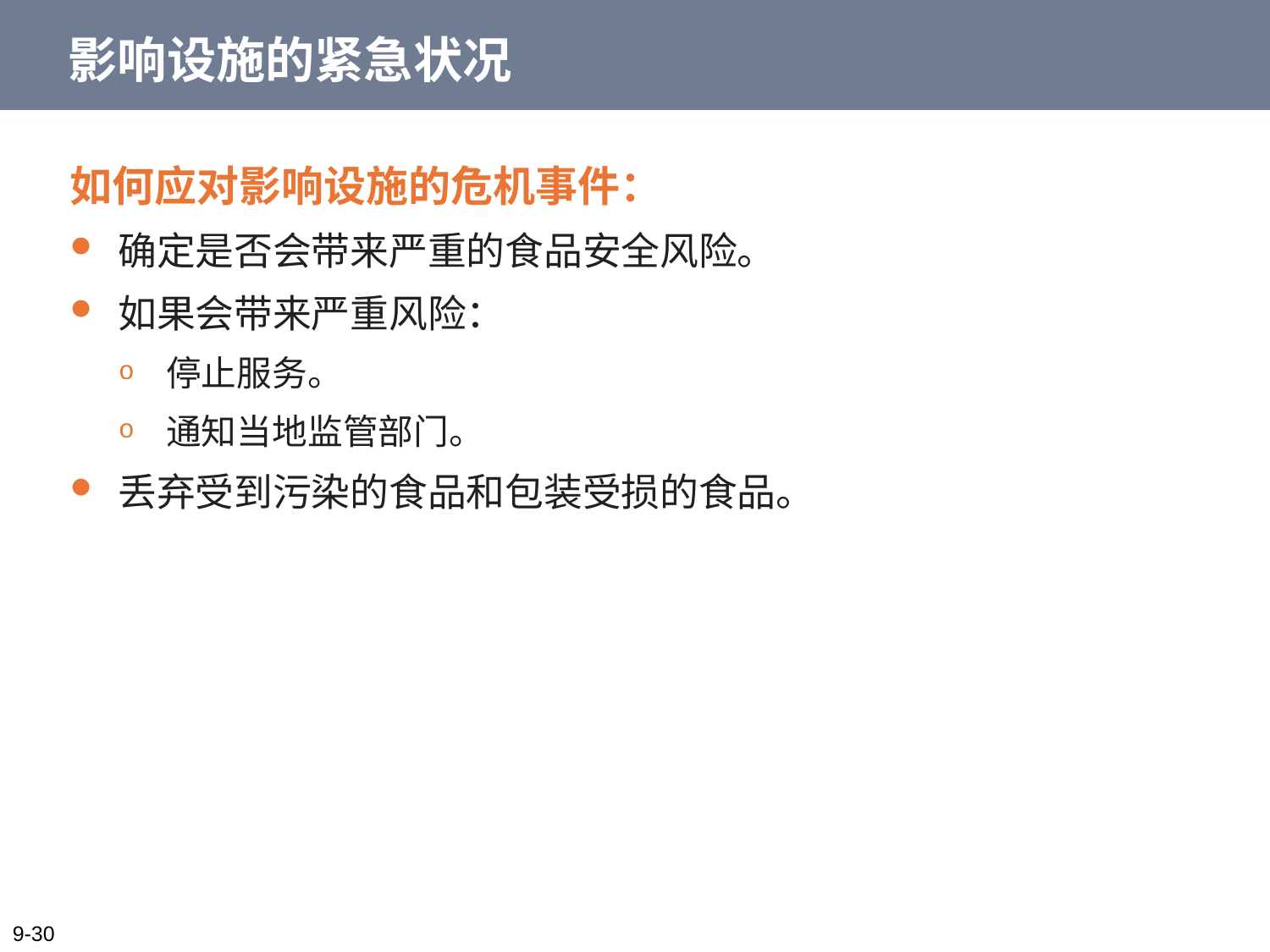

# 影响设施的紧急状况
如何应对影响设施的危机事件：
确定是否会带来严重的食品安全风险。
如果会带来严重风险：
停止服务。
通知当地监管部门。
丢弃受到污染的食品和包装受损的食品。
9-30